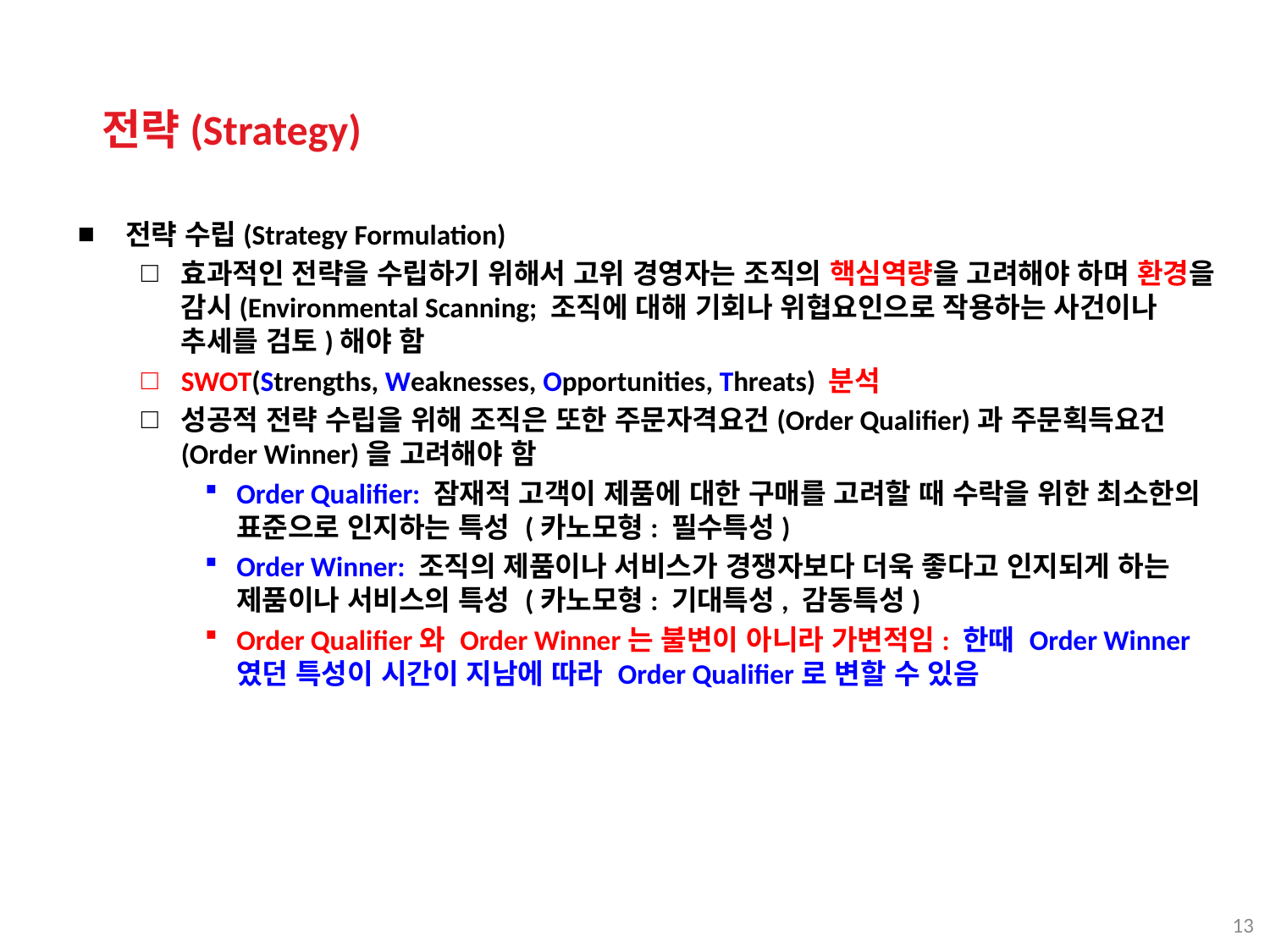

전략(Strategy)
전략 수립(Strategy Formulation)
효과적인 전략을 수립하기 위해서 고위 경영자는 조직의 핵심역량을 고려해야 하며 환경을 감시(Environmental Scanning; 조직에 대해 기회나 위협요인으로 작용하는 사건이나 추세를 검토)해야 함
SWOT(Strengths, Weaknesses, Opportunities, Threats) 분석
성공적 전략 수립을 위해 조직은 또한 주문자격요건(Order Qualifier)과 주문획득요건(Order Winner)을 고려해야 함
Order Qualifier: 잠재적 고객이 제품에 대한 구매를 고려할 때 수락을 위한 최소한의 표준으로 인지하는 특성 (카노모형: 필수특성)
Order Winner: 조직의 제품이나 서비스가 경쟁자보다 더욱 좋다고 인지되게 하는 제품이나 서비스의 특성 (카노모형: 기대특성, 감동특성)
Order Qualifier와 Order Winner는 불변이 아니라 가변적임: 한때 Order Winner였던 특성이 시간이 지남에 따라 Order Qualifier로 변할 수 있음

13